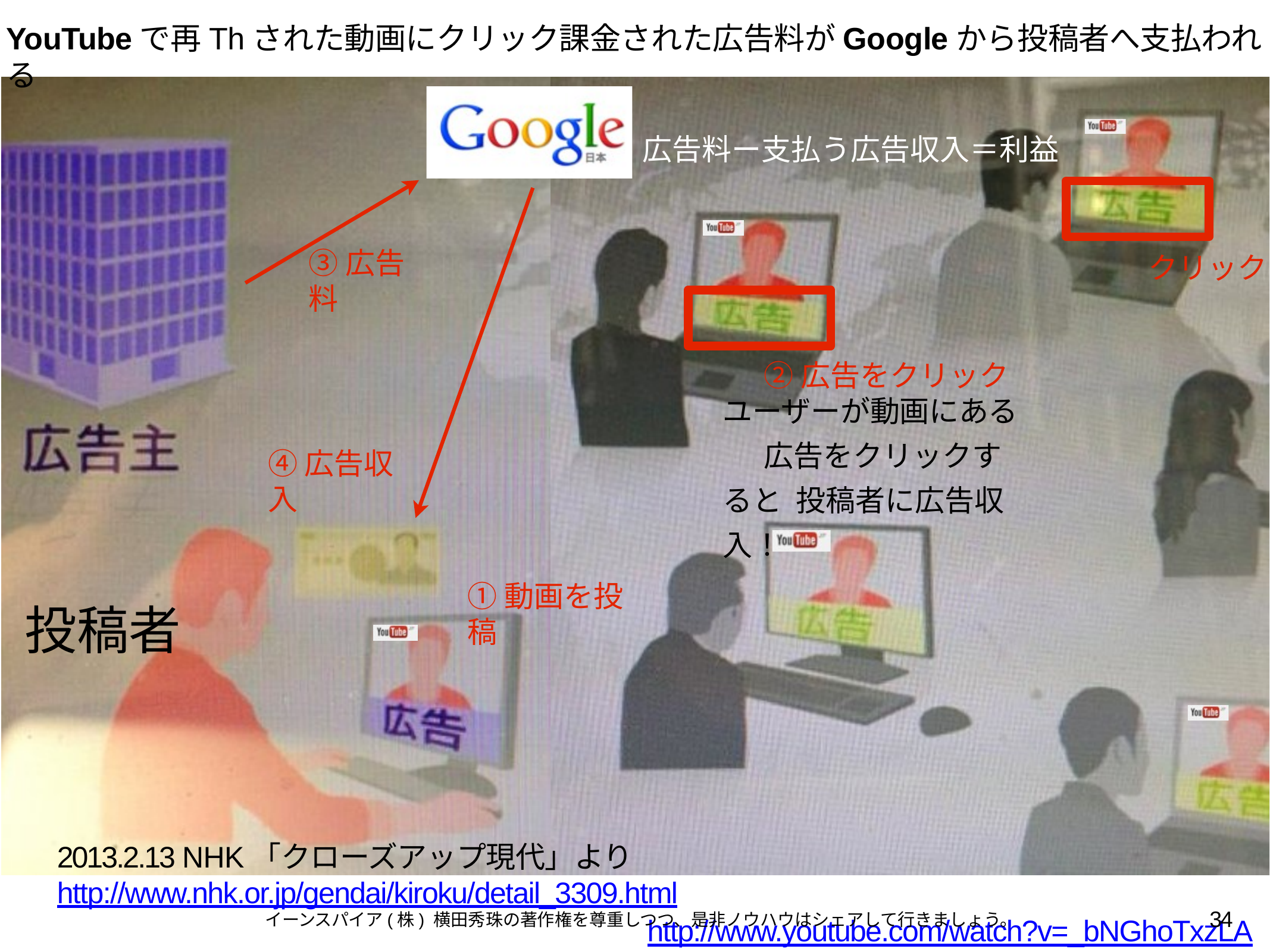

YouTubeで再Thされた動画にクリック課金された広告料がGoogleから投稿者へ支払われる

広告料ー支払う広告収入＝利益

③広告料
クリック

②広告をクリック  ユーザーが動画にある
広告をクリックすると  投稿者に広告収入！
④広告収入

①動画を投稿
投稿者

2013.2.13 NHK「クローズアップ現代」より http://www.nhk.or.jp/gendai/kiroku/detail_3309.html
http://www.youtube.com/watch?v=_bNGhoTxzLA
34
イーンスパイア(株) 横田秀珠の著作権を尊重しつつ、是非ノウハウはシェアして行きましょう。